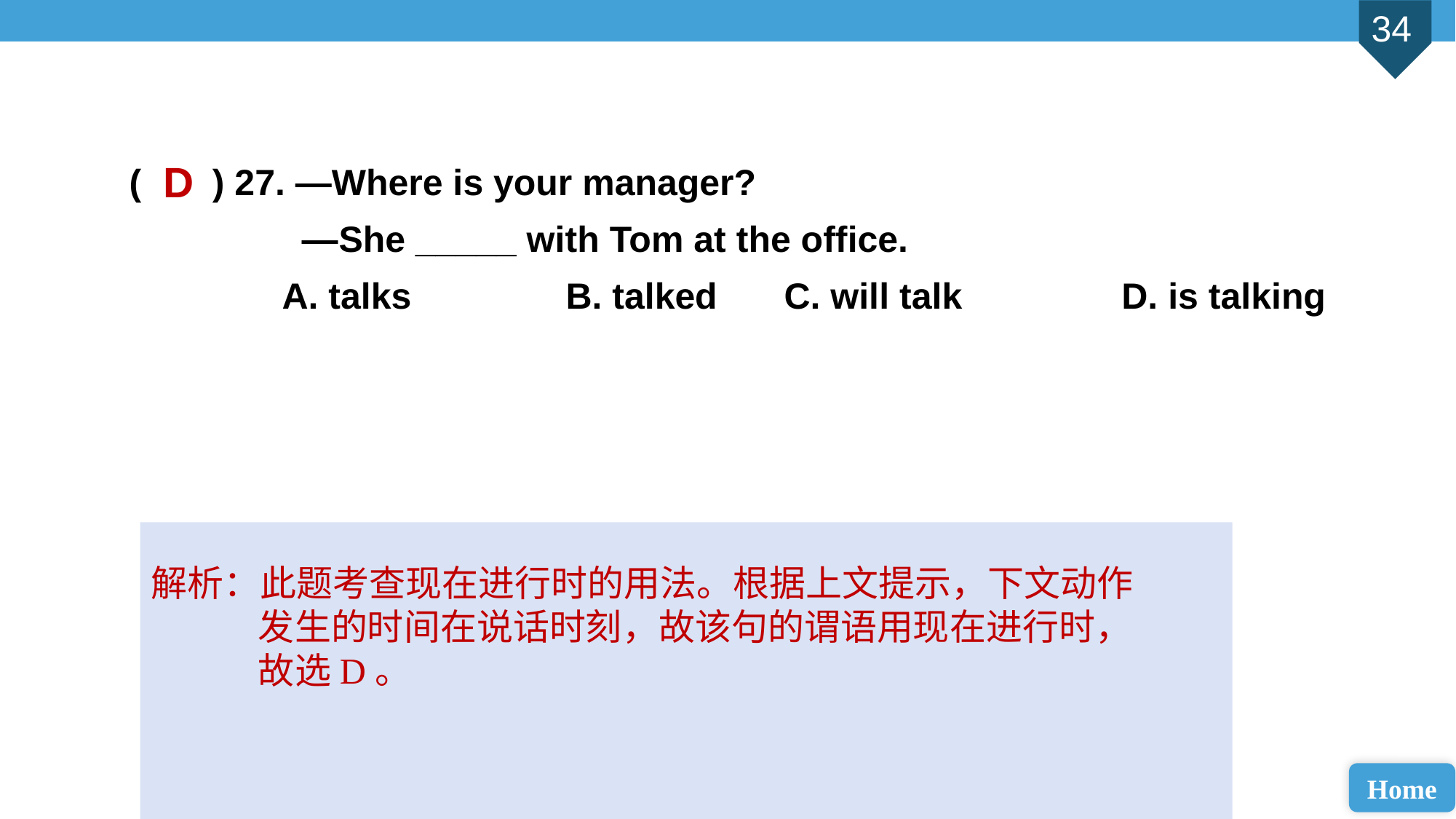

(       ) 27. —Where is your manager?
                 —She _____ with Tom at the office.
               A. talks 		B. talked 	C. will talk		 D. is talking
D

解析：此题考查现在进行时的用法。根据上文提示，下文动作发生的时间在说话时刻，故该句的谓语用现在进行时，故选D。